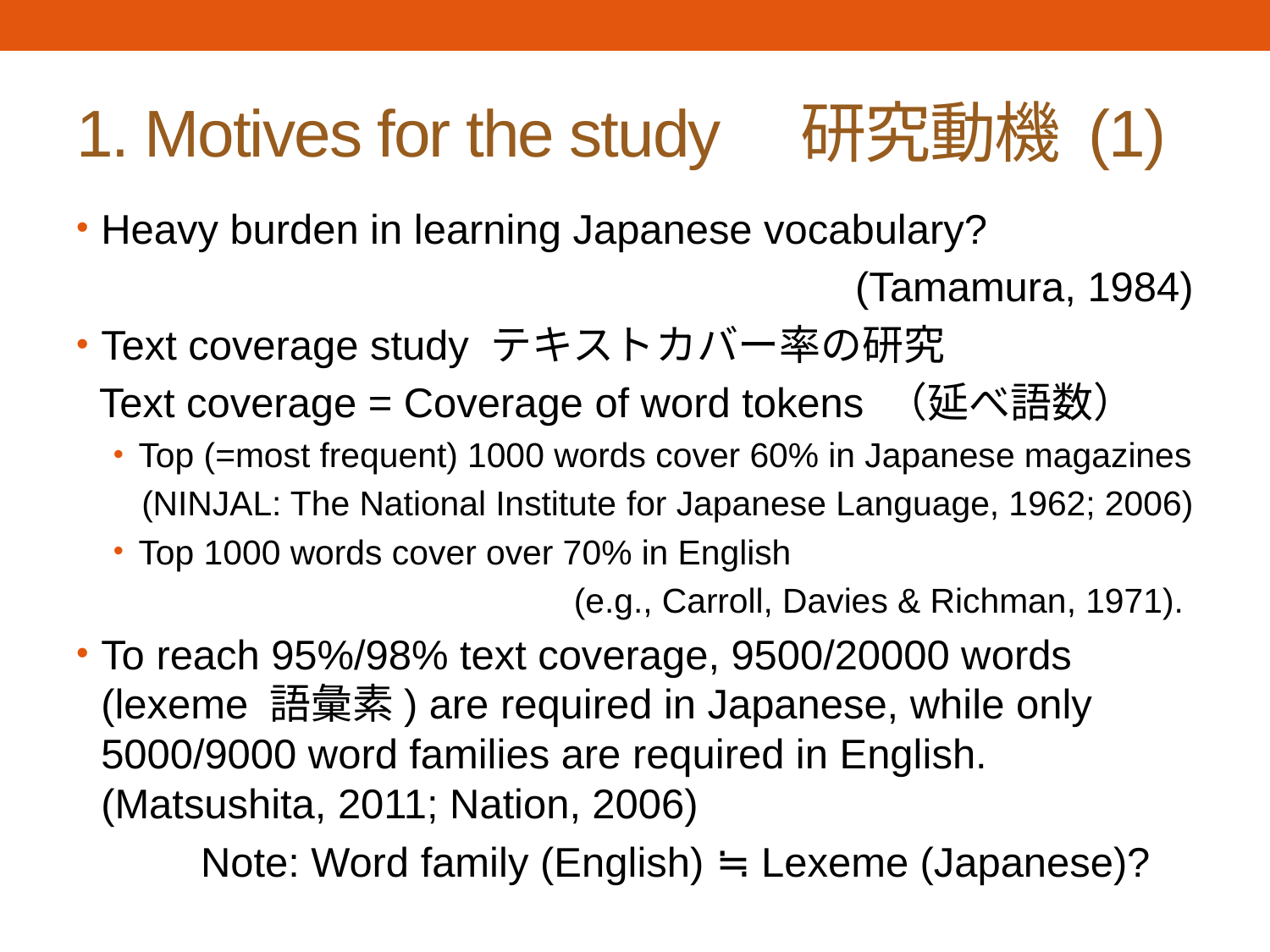

# 1. Motives for the study　研究動機 (1)
Heavy burden in learning Japanese vocabulary?
(Tamamura, 1984)
Text coverage study テキストカバー率の研究
  Text coverage = Coverage of word tokens （延べ語数）
Top (=most frequent) 1000 words cover 60% in Japanese magazines
(NINJAL: The National Institute for Japanese Language, 1962; 2006)
Top 1000 words cover over 70% in English
(e.g., Carroll, Davies & Richman, 1971).
To reach 95%/98% text coverage, 9500/20000 words (lexeme 語彙素) are required in Japanese, while only 5000/9000 word families are required in English. (Matsushita, 2011; Nation, 2006)
	Note: Word family (English) ≒ Lexeme (Japanese)?